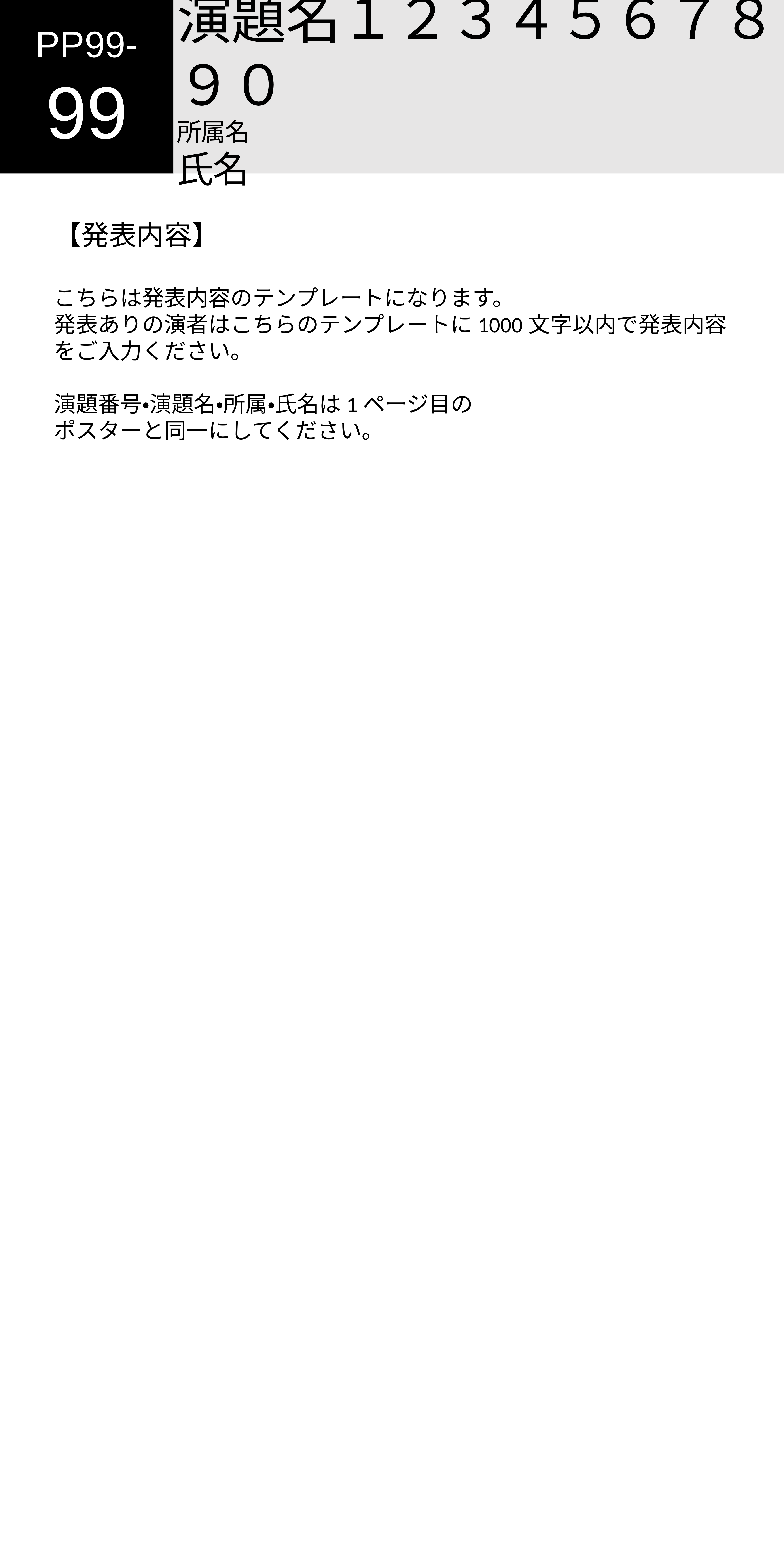

PP99-
99
演題名１２３４５６７８９０
所属名
氏名
【発表内容】

こちらは発表内容のテンプレートになります。
発表ありの演者はこちらのテンプレートに1000文字以内で発表内容をご入力ください。

演題番号・演題名・所属・氏名は1ページ目の
ポスターと同一にしてください。